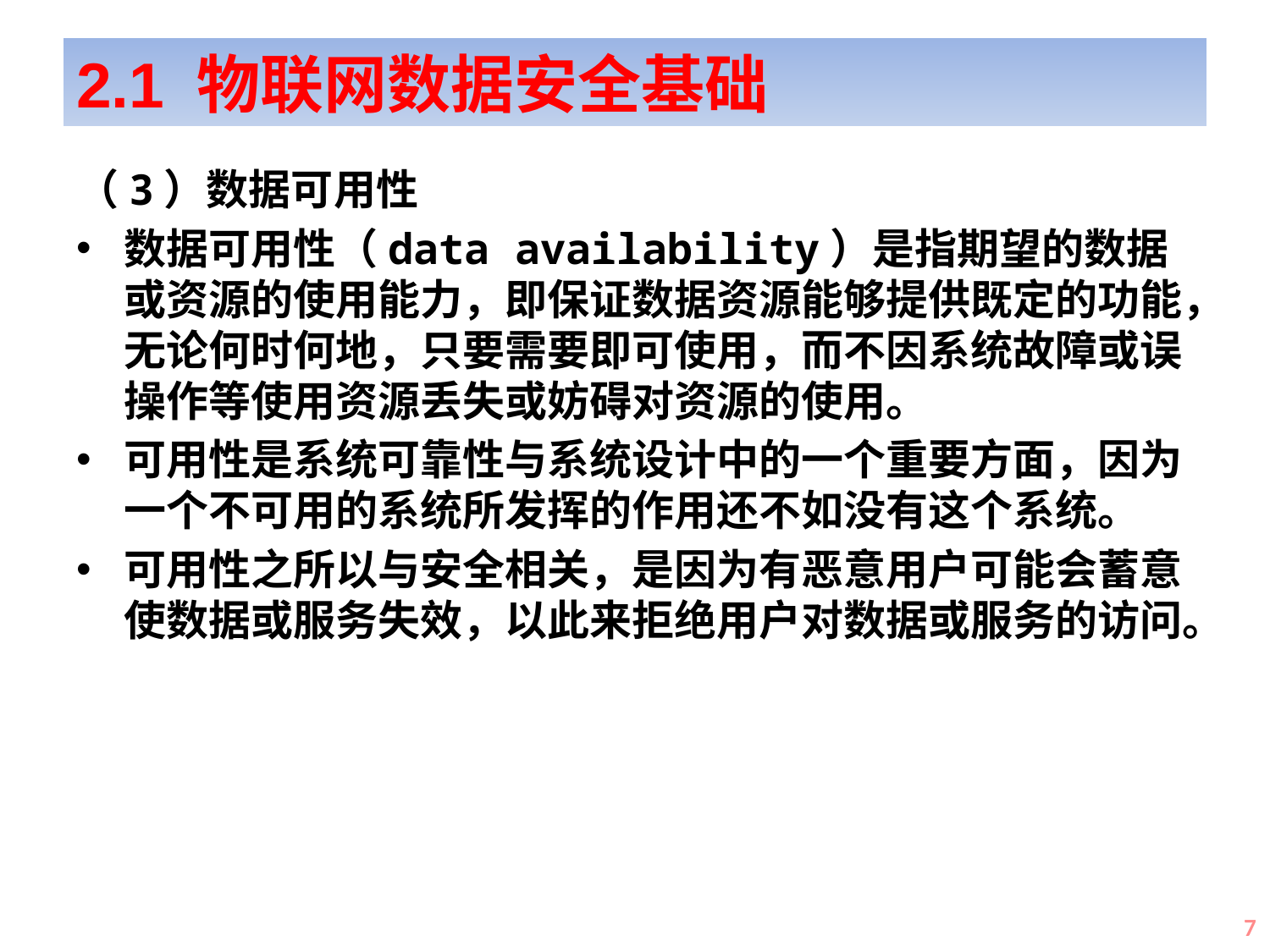

# 2.1 物联网数据安全基础
（3）数据可用性
数据可用性（data availability）是指期望的数据或资源的使用能力，即保证数据资源能够提供既定的功能，无论何时何地，只要需要即可使用，而不因系统故障或误操作等使用资源丢失或妨碍对资源的使用。
可用性是系统可靠性与系统设计中的一个重要方面，因为一个不可用的系统所发挥的作用还不如没有这个系统。
可用性之所以与安全相关，是因为有恶意用户可能会蓄意使数据或服务失效，以此来拒绝用户对数据或服务的访问。

7